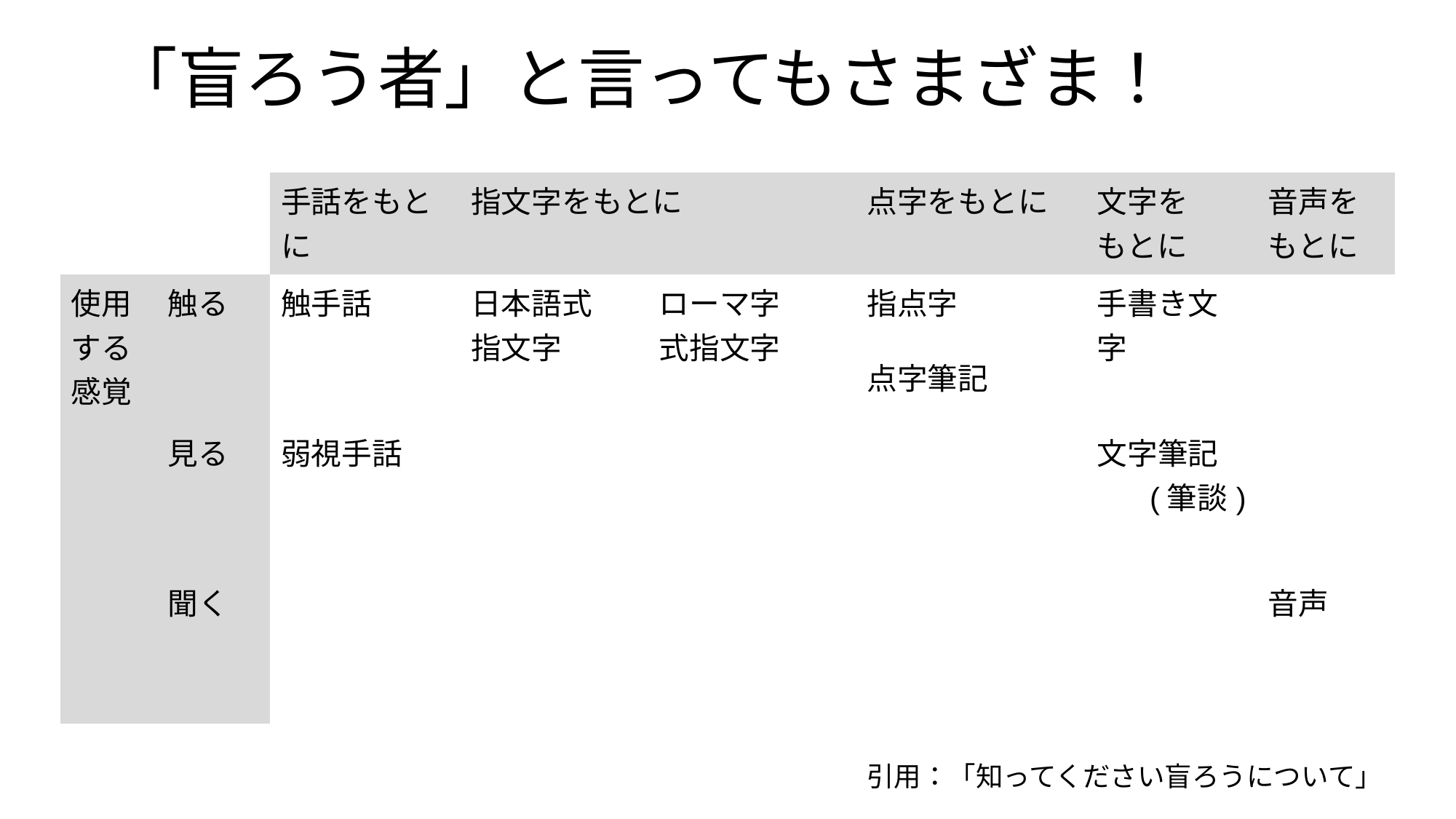

# 「盲ろう者」と言ってもさまざま！
|  |  | 手話をもとに | 指文字をもとに |  | 点字をもとに | 文字を もとに | 音声を もとに |
| --- | --- | --- | --- | --- | --- | --- | --- |
| 使用する感覚 | 触る | 触手話 | 日本語式 指文字 | ローマ字 式指文字 | 指点字 | 手書き文字 |  |
|  |  |  |  |  | 点字筆記 |  |  |
|  | 見る | 弱視手話 |  |  |  | 文字筆記 (筆談) |  |
|  | 聞く |  |  |  |  |  | 音声 |
引用：「知ってください盲ろうについて」